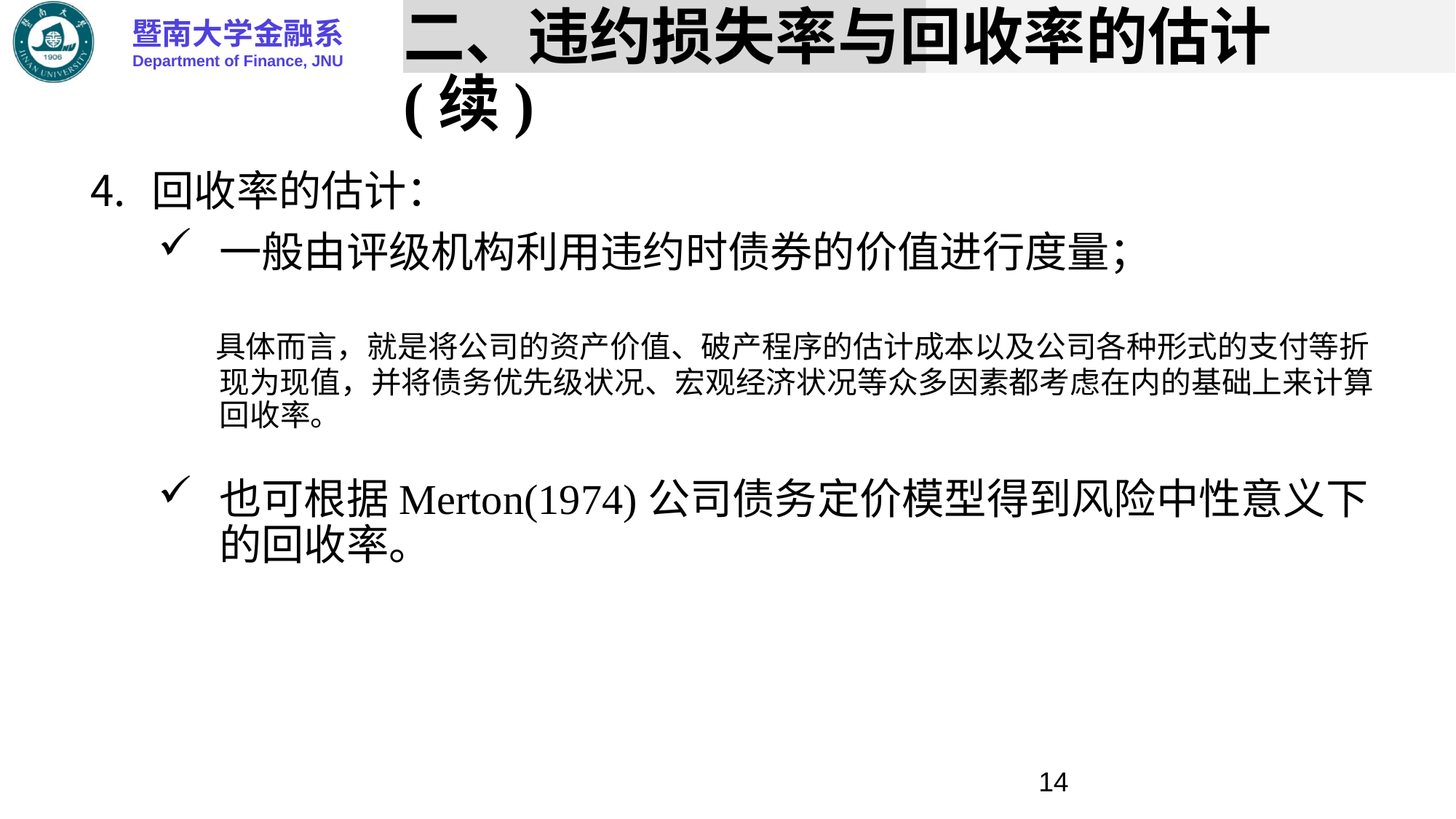

# 二、违约损失率与回收率的估计(续)
回收率的估计：
一般由评级机构利用违约时债券的价值进行度量；

     具体而言，就是将公司的资产价值、破产程序的估计成本以及公司各种形式的支付等折现为现值，并将债务优先级状况、宏观经济状况等众多因素都考虑在内的基础上来计算回收率。

也可根据Merton(1974)公司债务定价模型得到风险中性意义下的回收率。

14